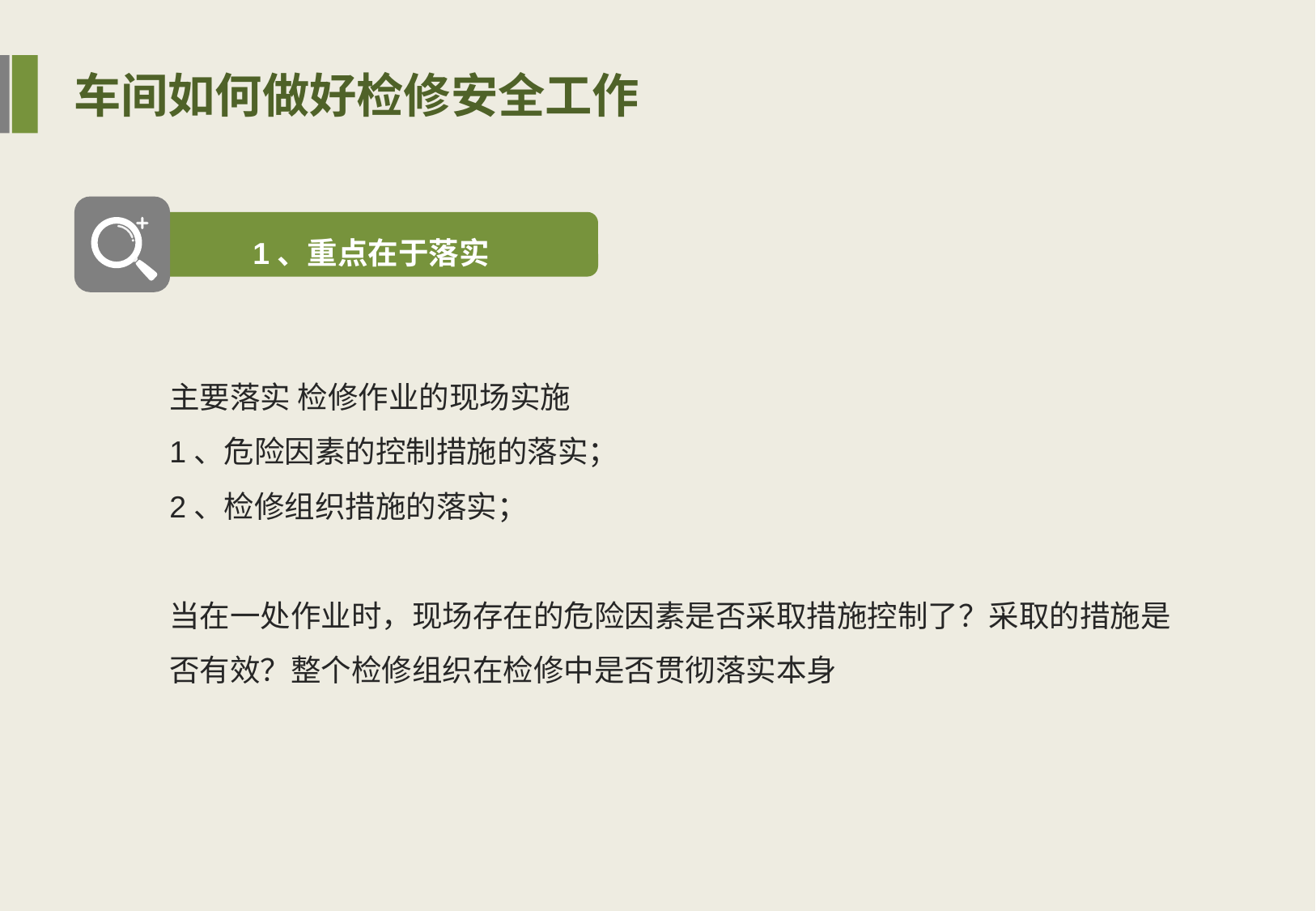

车间如何做好检修安全工作

1、重点在于落实
主要落实 检修作业的现场实施
1、危险因素的控制措施的落实；
2、检修组织措施的落实；

当在一处作业时，现场存在的危险因素是否采取措施控制了？采取的措施是否有效？整个检修组织在检修中是否贯彻落实本身